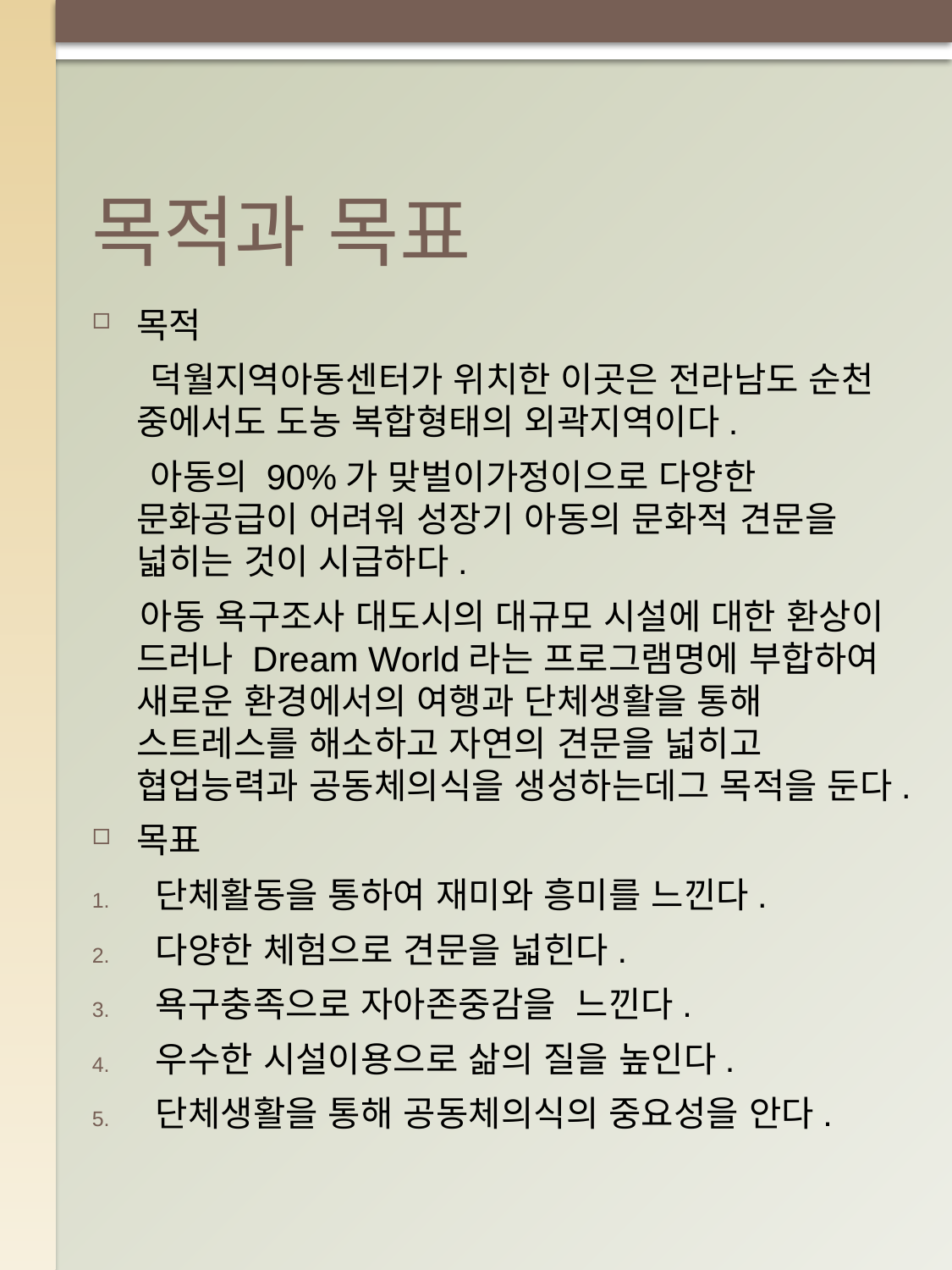

# 목적과 목표
목적
     덕월지역아동센터가 위치한 이곳은 전라남도 순천 중에서도 도농 복합형태의 외곽지역이다.
     아동의 90%가 맞벌이가정이으로 다양한 문화공급이 어려워 성장기 아동의 문화적 견문을 넓히는 것이 시급하다.
    아동 욕구조사 대도시의 대규모 시설에 대한 환상이 드러나 Dream World라는 프로그램명에 부합하여 새로운 환경에서의 여행과 단체생활을 통해 스트레스를 해소하고 자연의 견문을 넓히고 협업능력과 공동체의식을 생성하는데그 목적을 둔다.
목표
단체활동을 통하여 재미와 흥미를 느낀다.
다양한 체험으로 견문을 넓힌다.
욕구충족으로 자아존중감을  느낀다.
우수한 시설이용으로 삶의 질을 높인다.
단체생활을 통해 공동체의식의 중요성을 안다.